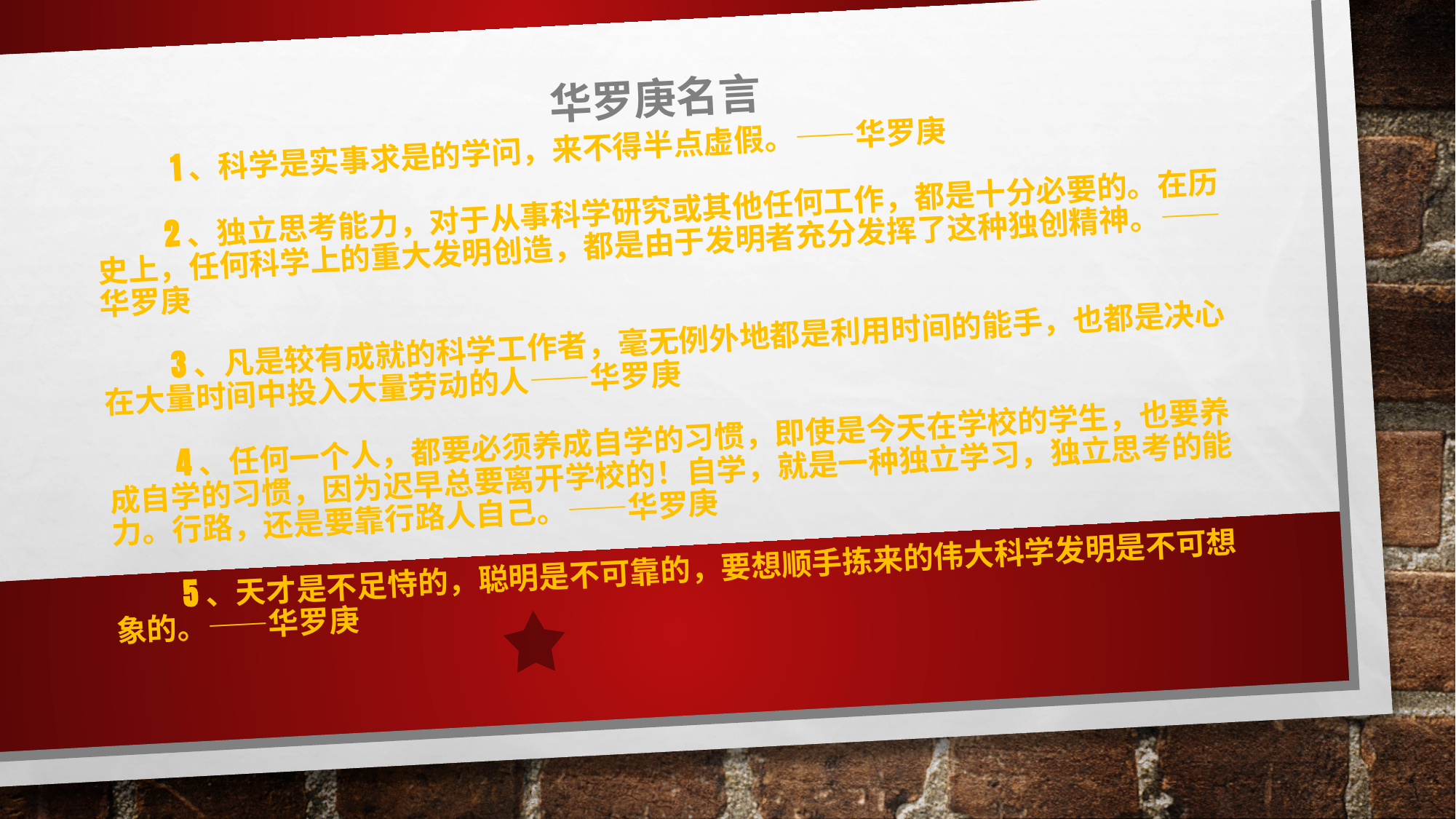

华罗庚名言
# 1、科学是实事求是的学问，来不得半点虚假。——华罗庚 　　2、独立思考能力，对于从事科学研究或其他任何工作，都是十分必要的。在历史上，任何科学上的重大发明创造，都是由于发明者充分发挥了这种独创精神。——华罗庚 　　3、凡是较有成就的科学工作者，毫无例外地都是利用时间的能手，也都是决心在大量时间中投入大量劳动的人——华罗庚 　　4、任何一个人，都要必须养成自学的习惯，即使是今天在学校的学生，也要养成自学的习惯，因为迟早总要离开学校的！自学，就是一种独立学习，独立思考的能力。行路，还是要靠行路人自己。——华罗庚 　　5、天才是不足恃的，聪明是不可靠的，要想顺手拣来的伟大科学发明是不可想象的。——华罗庚